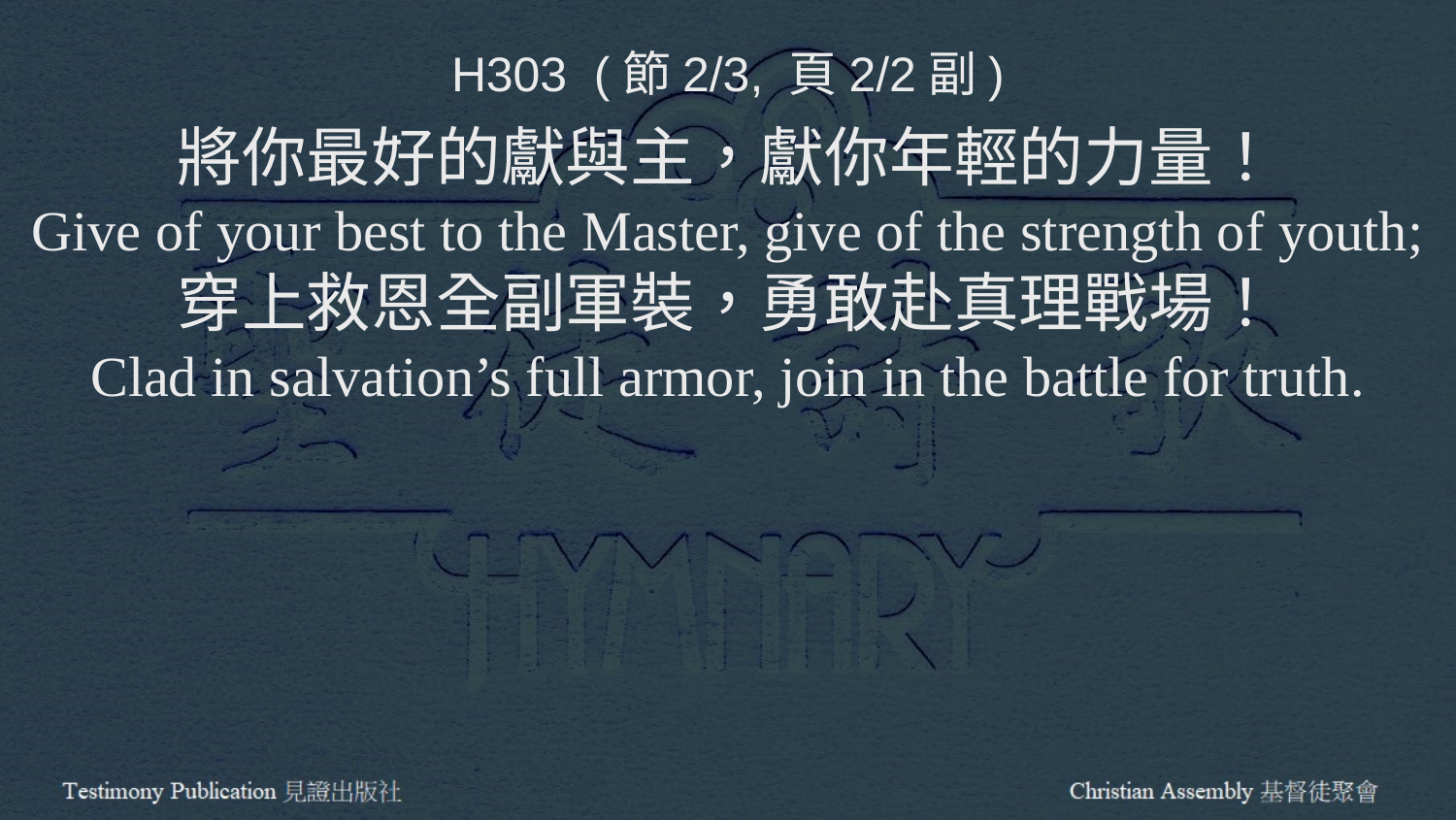

H303  (節2/3, 頁2/2副)
將你最好的獻與主，獻你年輕的力量！
Give of your best to the Master, give of the strength of youth;
穿上救恩全副軍裝，勇敢赴真理戰場！
Clad in salvation’s full armor, join in the battle for truth.